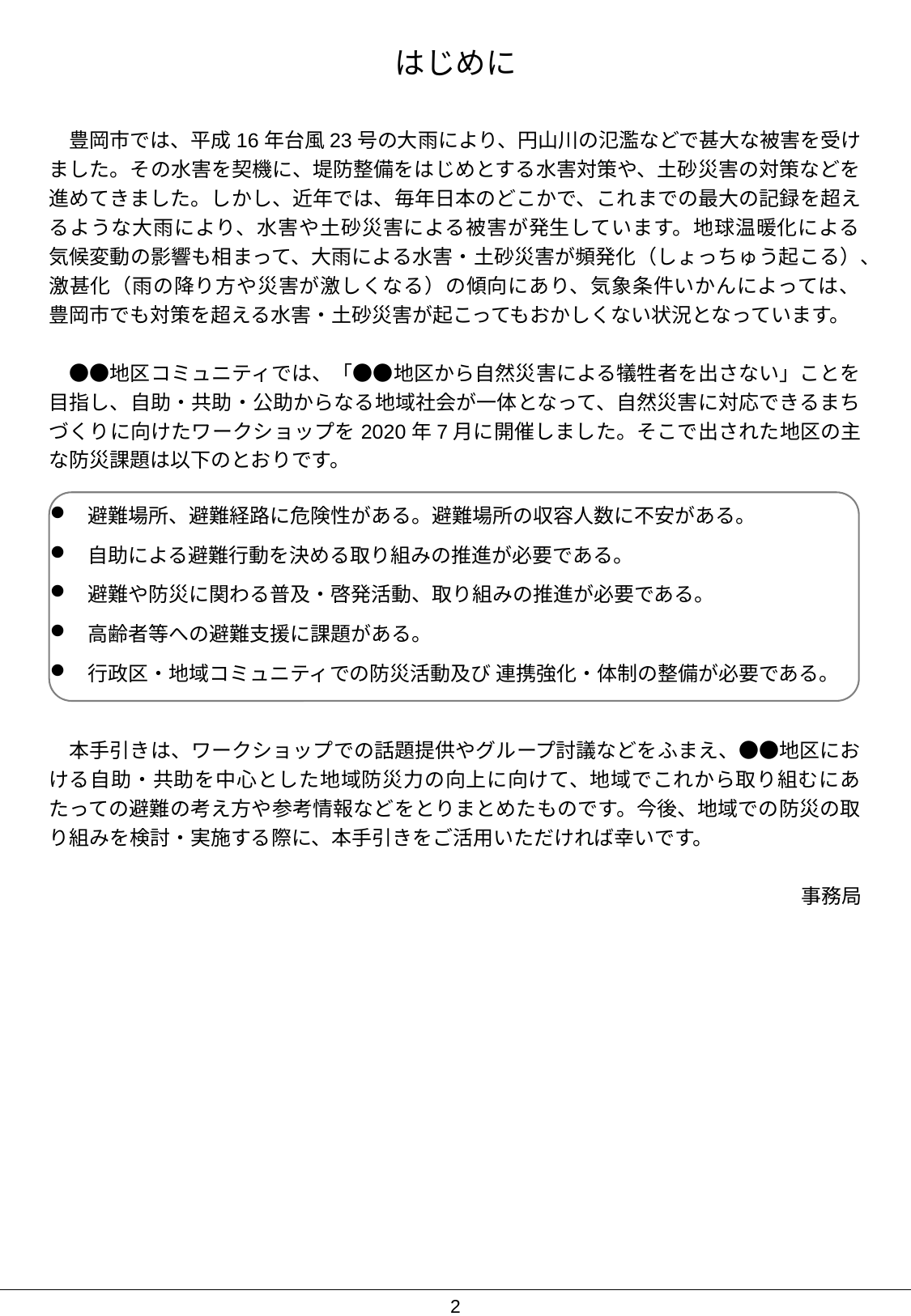

はじめに
　豊岡市では、平成16年台風23号の大雨により、円山川の氾濫などで甚大な被害を受けました。その水害を契機に、堤防整備をはじめとする水害対策や、土砂災害の対策などを進めてきました。しかし、近年では、毎年日本のどこかで、これまでの最大の記録を超えるような大雨により、水害や土砂災害による被害が発生しています。地球温暖化による
気候変動の影響も相まって、大雨による水害・土砂災害が頻発化（しょっちゅう起こる）、激甚化（雨の降り方や災害が激しくなる）の傾向にあり、気象条件いかんによっては、
豊岡市でも対策を超える水害・土砂災害が起こってもおかしくない状況となっています。

　●●地区コミュニティでは、「●●地区から自然災害による犠牲者を出さない」ことを目指し、自助・共助・公助からなる地域社会が一体となって、自然災害に対応できるまちづくりに向けたワークショップを2020年7月に開催しました。そこで出された地区の主な防災課題は以下のとおりです。

避難場所、避難経路に危険性がある。避難場所の収容人数に不安がある。
自助による避難行動を決める取り組みの推進が必要である。
避難や防災に関わる普及・啓発活動、取り組みの推進が必要である。
高齢者等への避難支援に課題がある。
行政区・地域コミュニティでの防災活動及び 連携強化・体制の整備が必要である。
　本手引きは、ワークショップでの話題提供やグループ討議などをふまえ、●●地区における自助・共助を中心とした地域防災力の向上に向けて、地域でこれから取り組むにあたっての避難の考え方や参考情報などをとりまとめたものです。今後、地域での防災の取り組みを検討・実施する際に、本手引きをご活用いただければ幸いです。

事務局
2